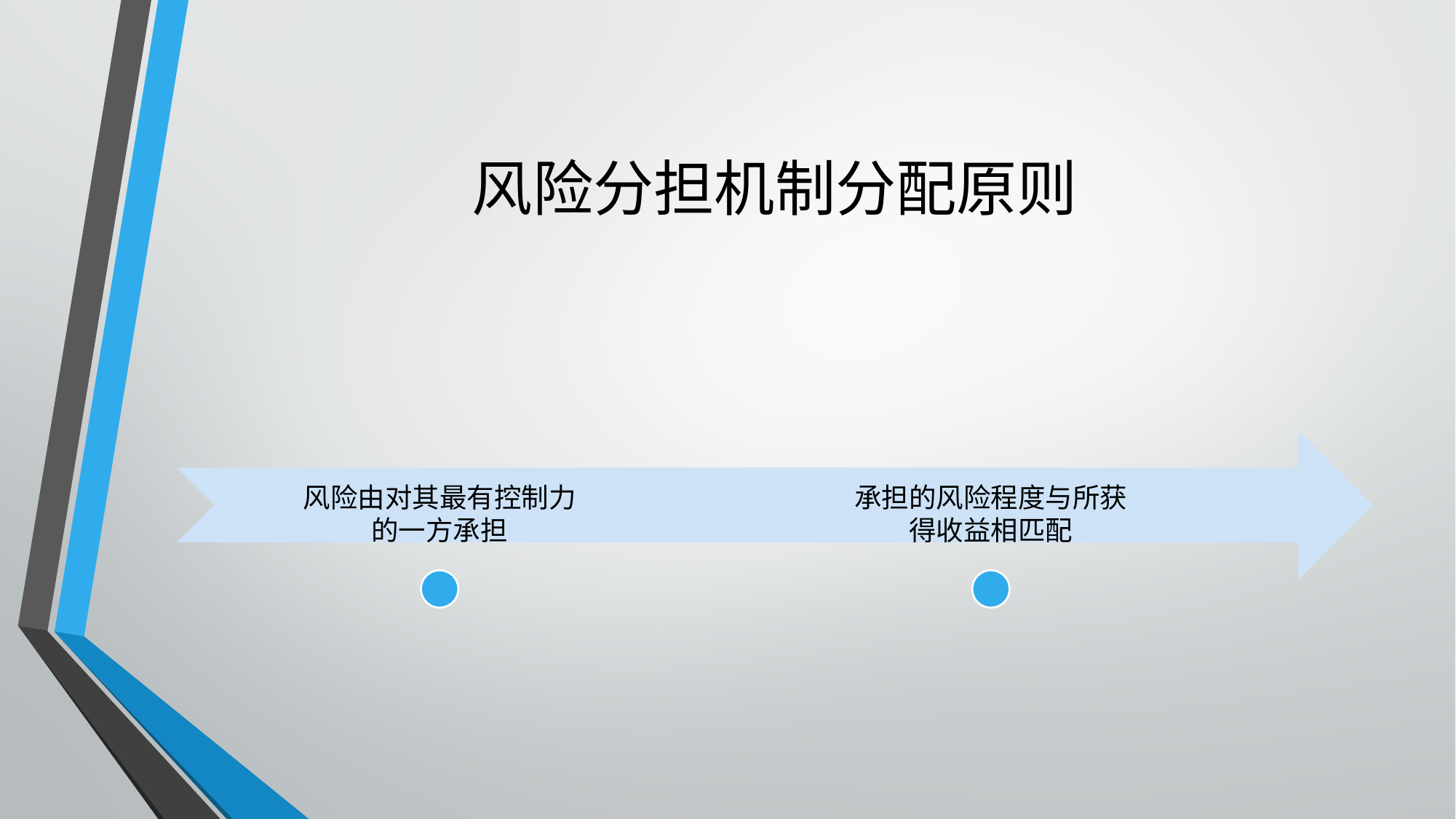

# 风险分担机制分配原则
风险由对其最有控制力
的一方承担
承担的风险程度与所获
得收益相匹配